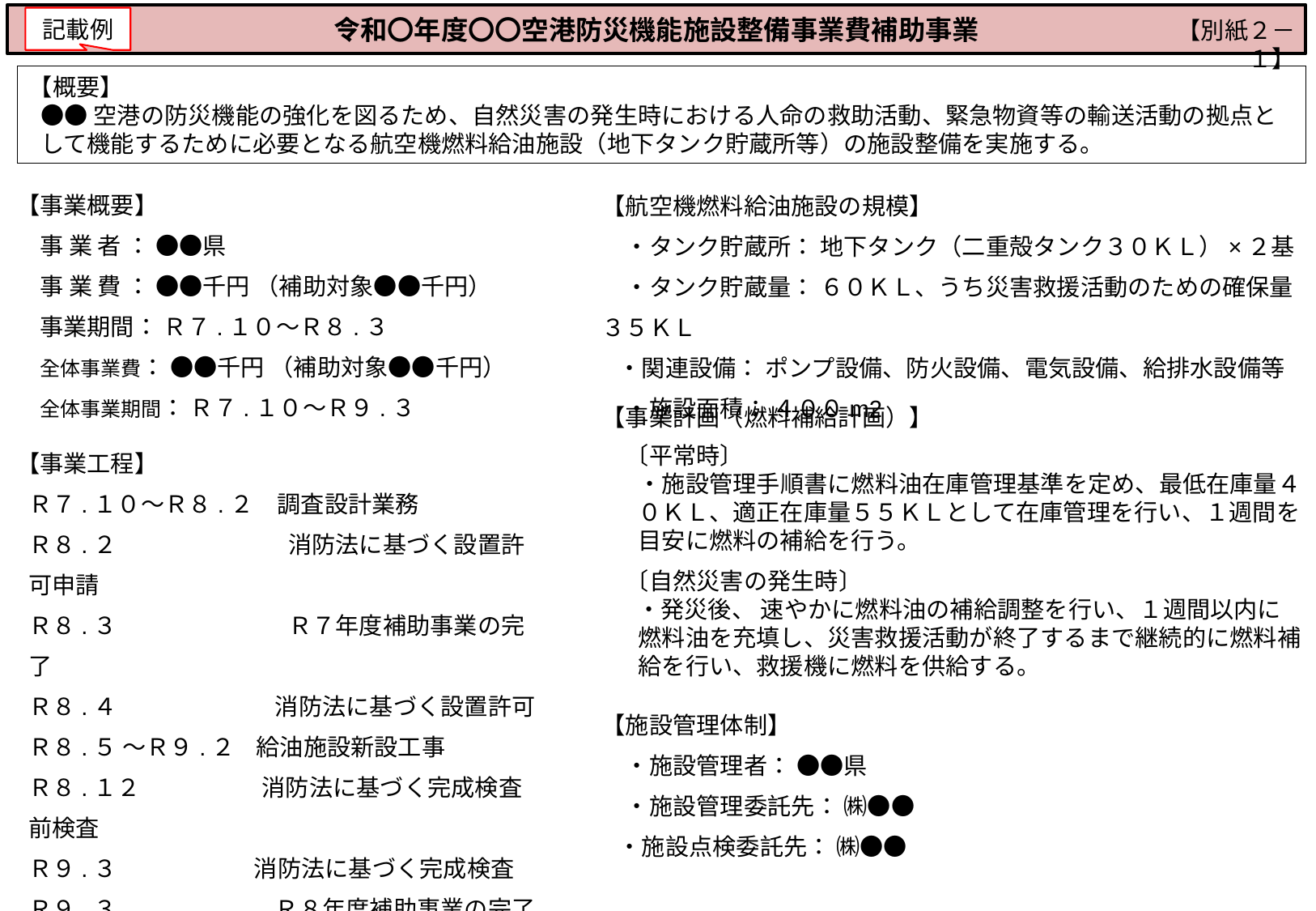

令和〇年度〇〇空港防災機能施設整備事業費補助事業
記載例
【別紙２－１】
【概要】
●●空港の防災機能の強化を図るため、自然災害の発生時における人命の救助活動、緊急物資等の輸送活動の拠点として機能するために必要となる航空機燃料給油施設（地下タンク貯蔵所等）の施設整備を実施する。
【事業概要】
　事 業 者 ： ●●県
　事 業 費 ： ●●千円 （補助対象●●千円）
　事業期間： Ｒ７.１０～Ｒ８.３
　全体事業費： ●●千円 （補助対象●●千円）
　全体事業期間： Ｒ７.１０～Ｒ９.３
【航空機燃料給油施設の規模】
　・タンク貯蔵所： 地下タンク（二重殻タンク３０ＫＬ）×２基
　・タンク貯蔵量： ６０ＫＬ、うち災害救援活動のための確保量３５ＫＬ
  ・関連設備： ポンプ設備、防火設備、電気設備、給排水設備等
　・施設面積： ４００m2
【事業計画（燃料補給計画）】

　〔平常時〕
　・施設管理手順書に燃料油在庫管理基準を定め、最低在庫量４０ＫＬ、適正在庫量５５ＫＬとして在庫管理を行い、１週間を目安に燃料の補給を行う。

　〔自然災害の発生時〕
　・発災後、 速やかに燃料油の補給調整を行い、１週間以内に燃料油を充填し、災害救援活動が終了するまで継続的に燃料補給を行い、救援機に燃料を供給する。
【事業工程】
Ｒ７.１０～Ｒ８.２　調査設計業務
Ｒ８.２　　　 　　　　消防法に基づく設置許可申請
Ｒ８.３　　　　　　　 Ｒ７年度補助事業の完了
Ｒ８.４　　　　　　   消防法に基づく設置許可
Ｒ８.５ ～Ｒ９.２    給油施設新設工事
Ｒ８.１２　 　　　    消防法に基づく完成検査前検査
Ｒ９.３   　 　　　    消防法に基づく完成検査
Ｒ９.３　　 　　　　  Ｒ８年度補助事業の完了
Ｒ９.３　　 　　　　  全体事業の完了
Ｒ９.４　　 　　　　  供用開始
【施設管理体制】
　・施設管理者： ●●県
　・施設管理委託先： ㈱●●
  ・施設点検委託先： ㈱●●